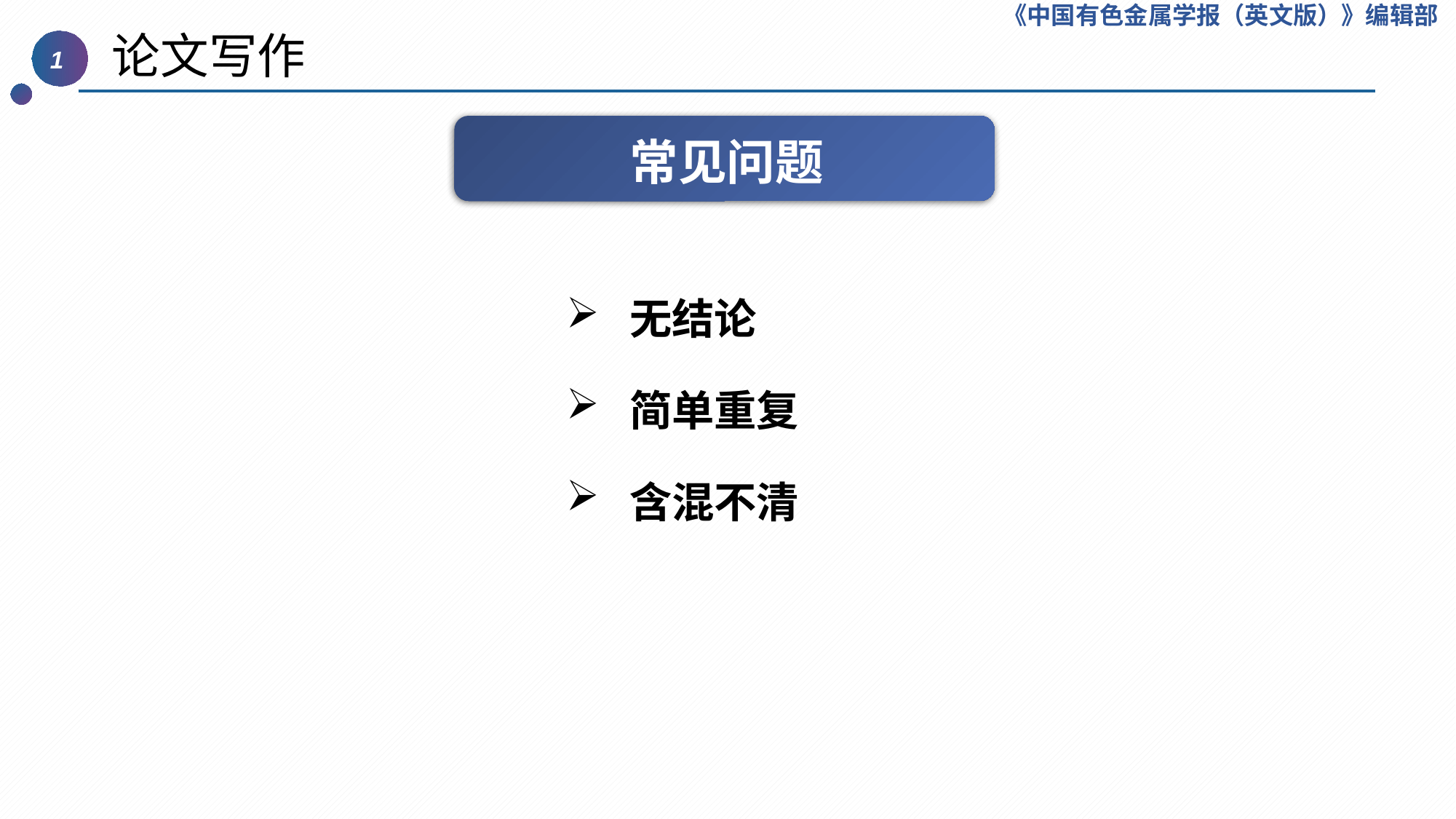

《中国有色金属学报（英文版）》编辑部

      论文写作

1

常见问题
  无结论
  简单重复
  含混不清